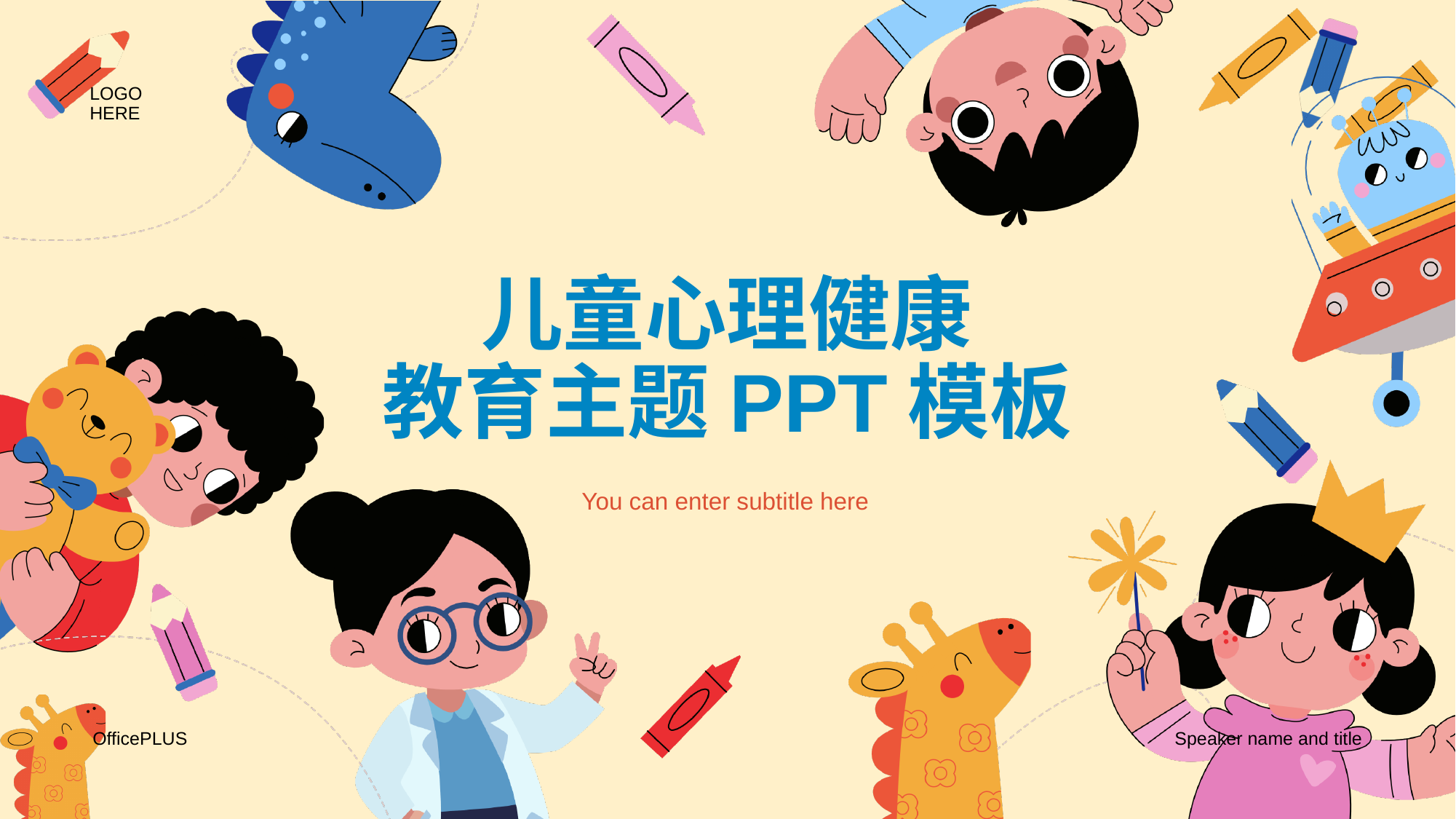

LOGO HERE
# 儿童心理健康 教育主题PPT模板
You can enter subtitle here
OfficePLUS
Speaker name and title